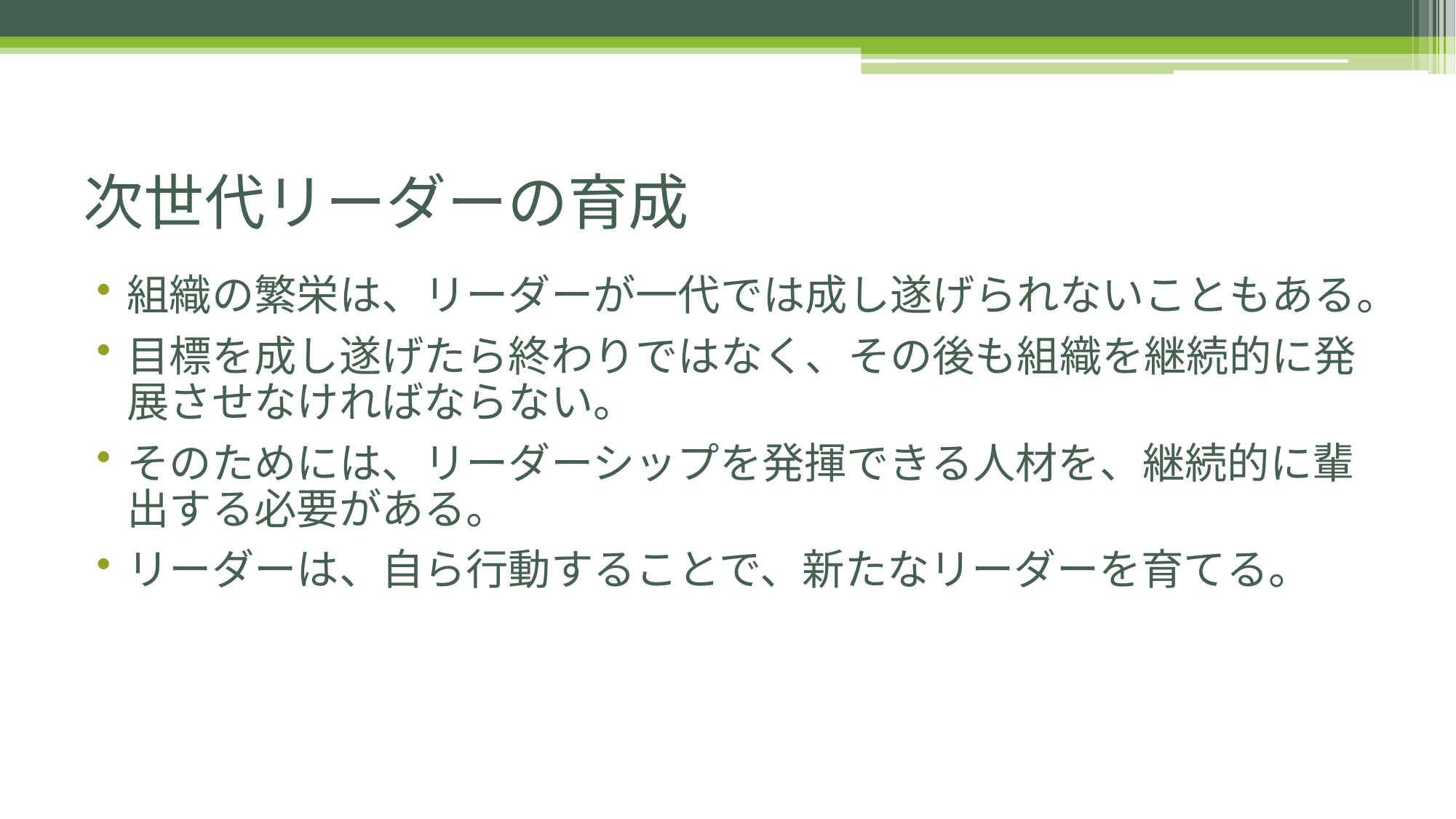

# 次世代リーダーの育成
組織の繁栄は、リーダーが一代では成し遂げられないこともある。
目標を成し遂げたら終わりではなく、その後も組織を継続的に発展させなければならない。
そのためには、リーダーシップを発揮できる人材を、継続的に輩出する必要がある。
リーダーは、自ら行動することで、新たなリーダーを育てる。